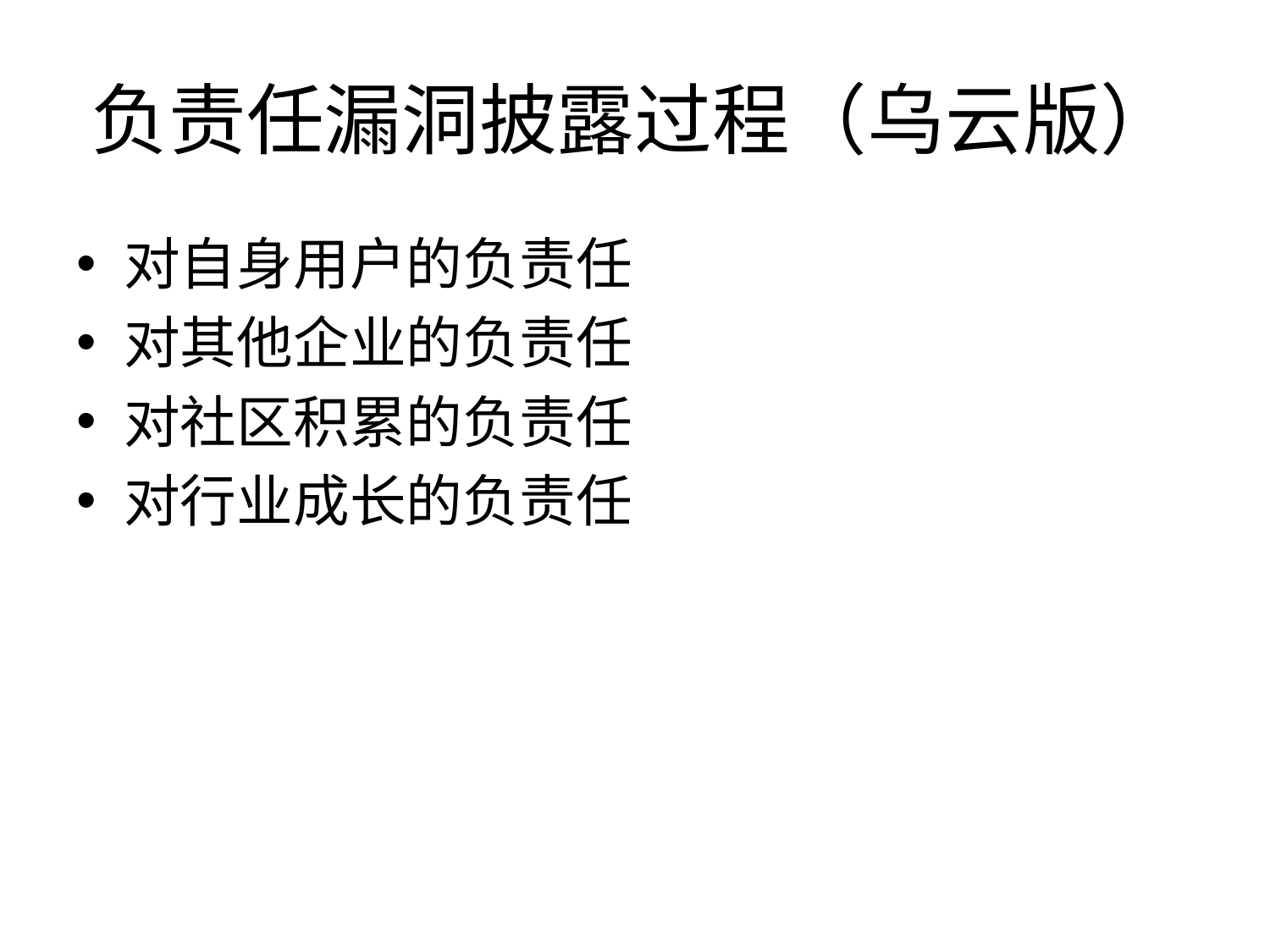

# 负责任漏洞披露过程（乌云版）
对自身用户的负责任
对其他企业的负责任
对社区积累的负责任
对行业成长的负责任